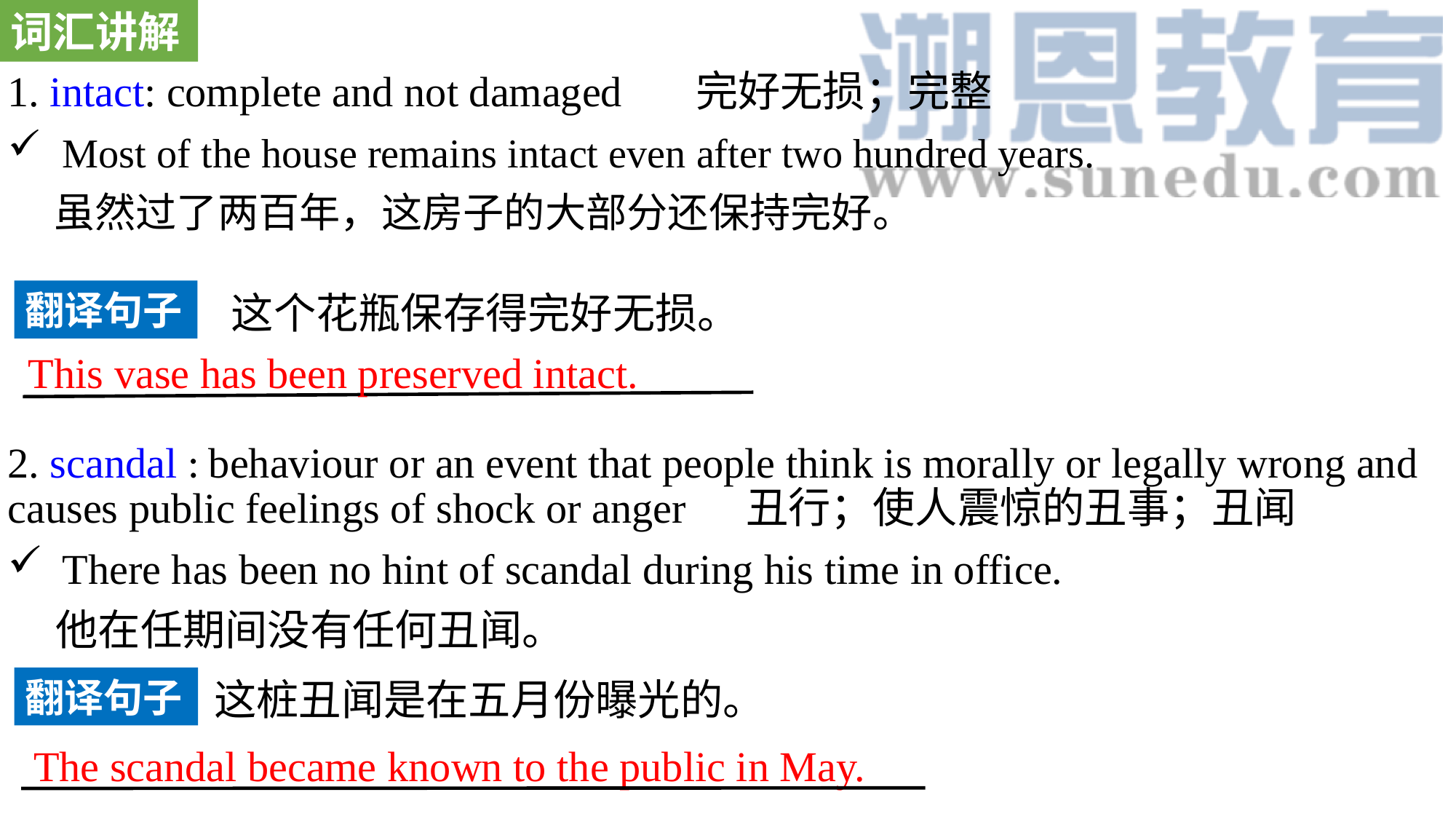

词汇讲解
1. intact: complete and not damaged      完好无损；完整
Most of the house remains intact even after two hundred years.
    虽然过了两百年，这房子的大部分还保持完好。

2. scandal : behaviour or an event that people think is morally or legally wrong and causes public feelings of shock or anger     丑行；使人震惊的丑事；丑闻
There has been no hint of scandal during his time in office.
    他在任期间没有任何丑闻。

翻译句子
这个花瓶保存得完好无损。
This vase has been preserved intact.
翻译句子
这桩丑闻是在五月份曝光的。
The scandal became known to the public in May.